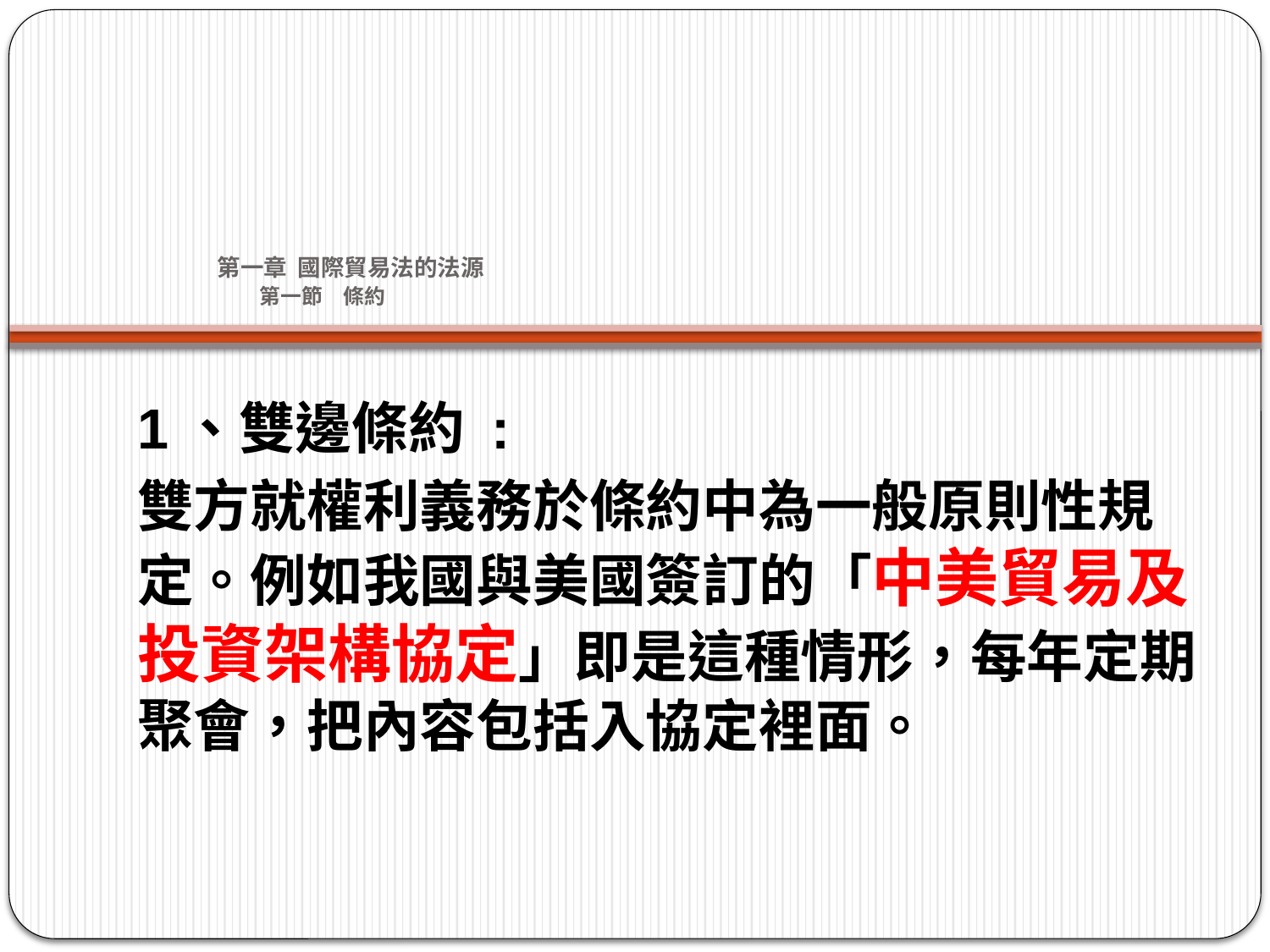

# 第一章  國際貿易法的法源 第一節　條約
1、雙邊條約 :
雙方就權利義務於條約中為一般原則性規定。例如我國與美國簽訂的「中美貿易及投資架構協定」即是這種情形，每年定期聚會，把內容包括入協定裡面。